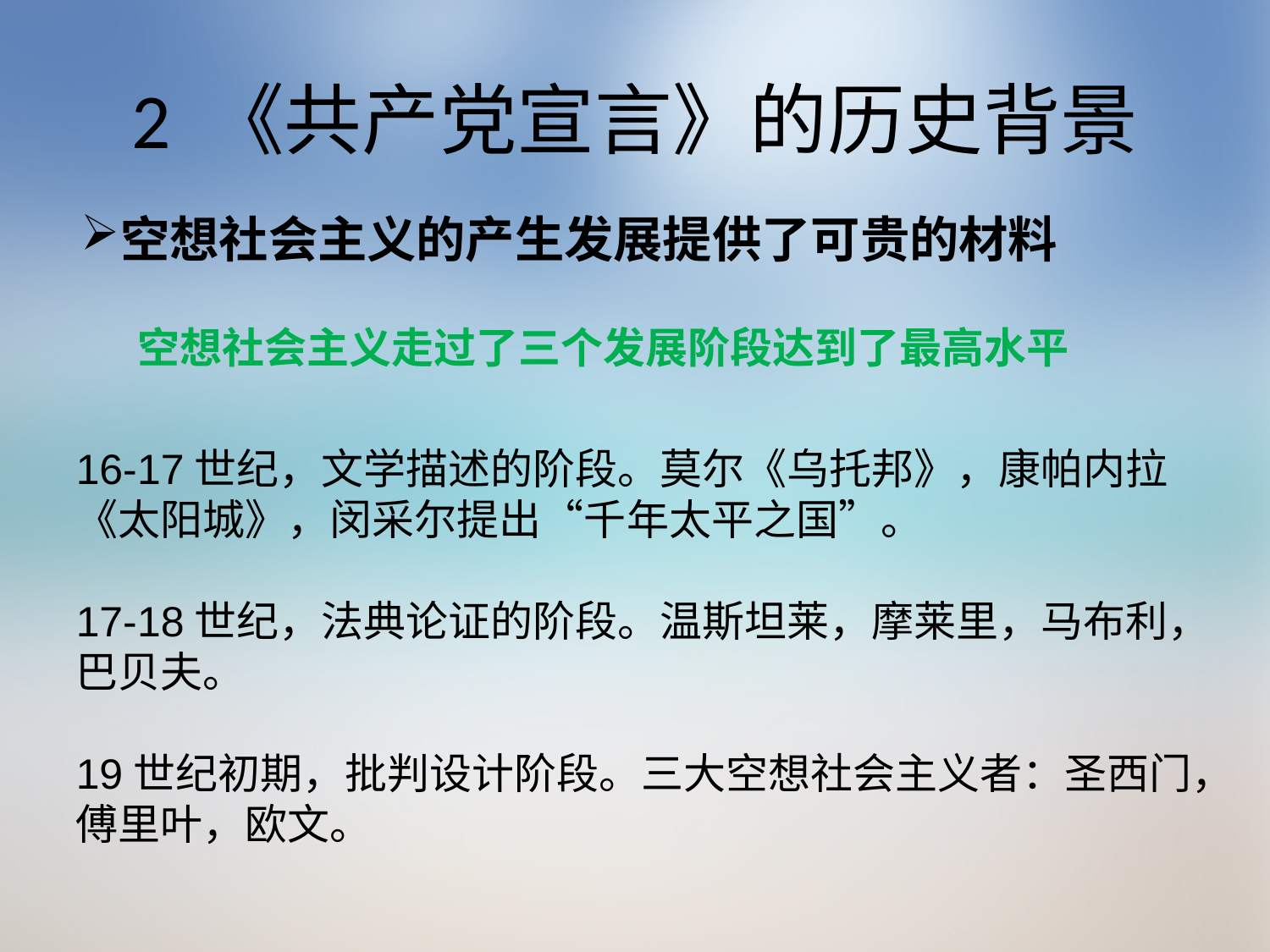

# 2 《共产党宣言》的历史背景
空想社会主义的产生发展提供了可贵的材料
空想社会主义走过了三个发展阶段达到了最高水平
16-17世纪，文学描述的阶段。莫尔《乌托邦》，康帕内拉《太阳城》，闵采尔提出“千年太平之国”。

17-18世纪，法典论证的阶段。温斯坦莱，摩莱里，马布利，巴贝夫。

19世纪初期，批判设计阶段。三大空想社会主义者：圣西门，傅里叶，欧文。